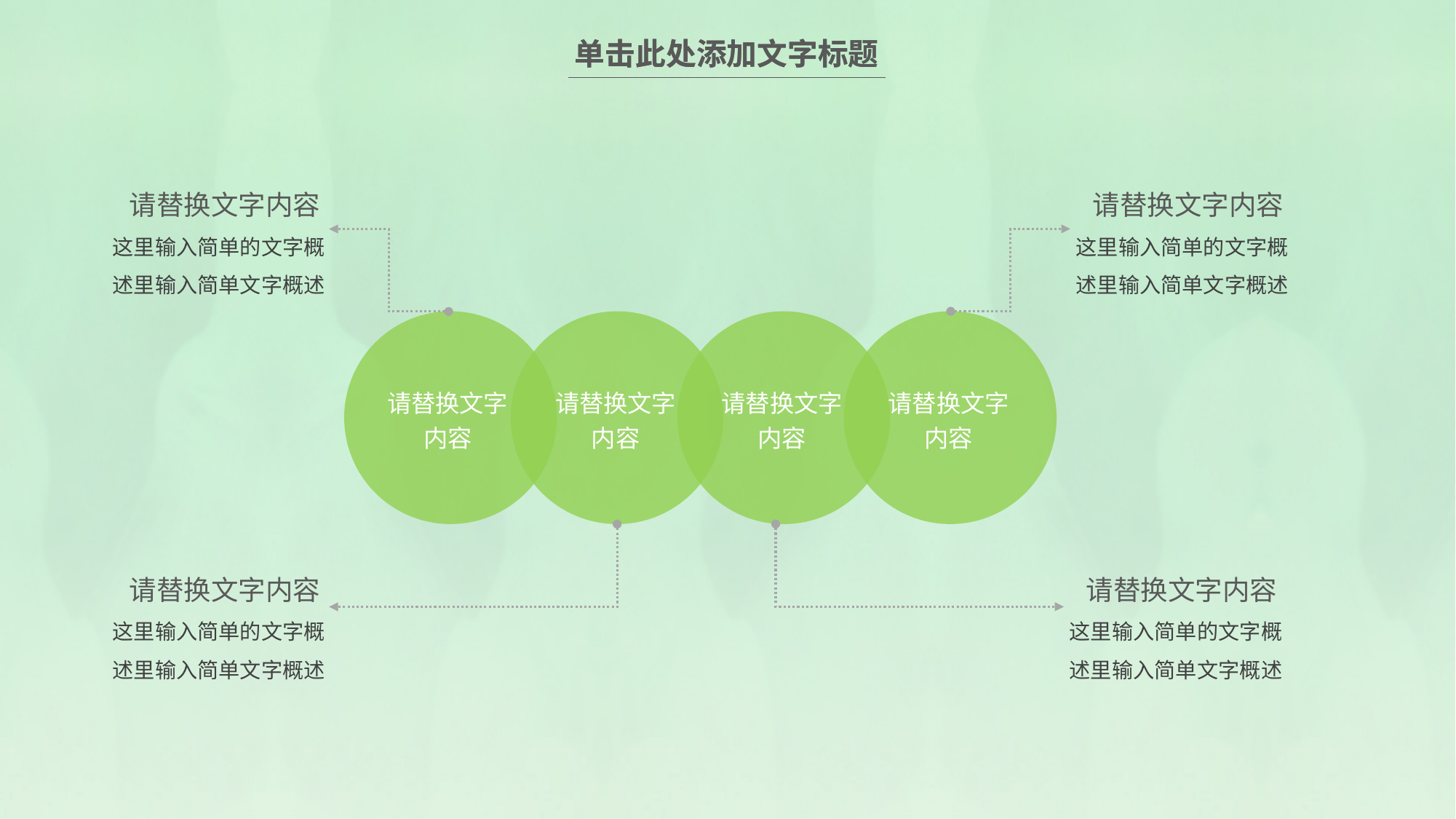

单击此处添加文字标题
请替换文字内容
请替换文字内容
这里输入简单的文字概述里输入简单文字概述
这里输入简单的文字概述里输入简单文字概述

请替换文字内容
请替换文字内容
请替换文字内容
请替换文字内容
请替换文字内容
请替换文字内容
这里输入简单的文字概述里输入简单文字概述
这里输入简单的文字概述里输入简单文字概述